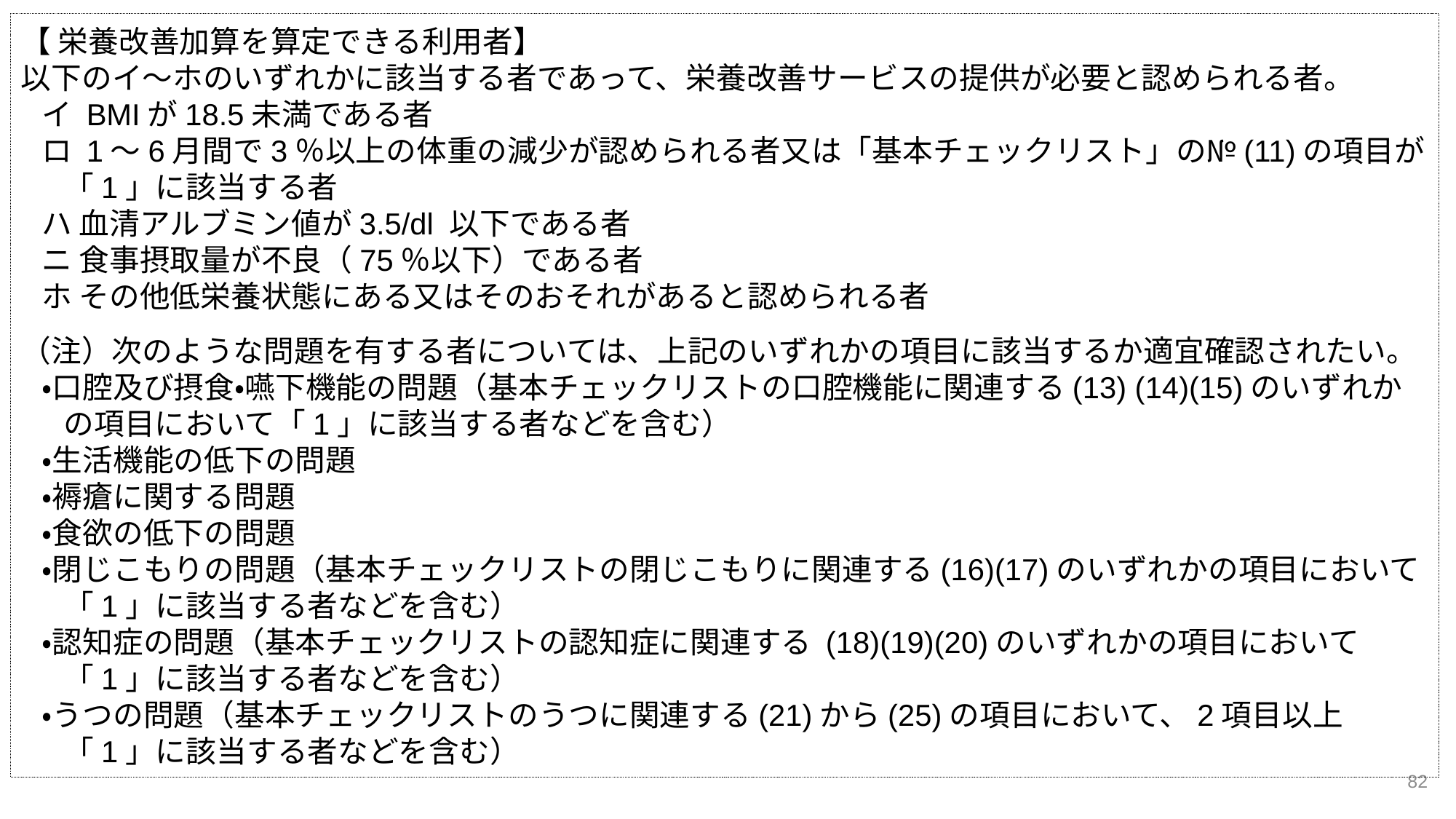

【 栄養改善加算を算定できる利用者】
以下のイ～ホのいずれかに該当する者であって、栄養改善サービスの提供が必要と認められる者。
イ BMIが18.5未満である者
ロ 1～6月間で3％以上の体重の減少が認められる者又は「基本チェックリスト」の№(11)の項目が「1」に該当する者
ハ 血清アルブミン値が3.5/dl 以下である者
ニ 食事摂取量が不良（75％以下）である者
ホ その他低栄養状態にある又はそのおそれがあると認められる者

（注）次のような問題を有する者については、上記のいずれかの項目に該当するか適宜確認されたい。
・口腔及び摂食・嚥下機能の問題（基本チェックリストの口腔機能に関連する(13) (14)(15)のいずれかの項目において「1」に該当する者などを含む）
・生活機能の低下の問題
・褥瘡に関する問題
・食欲の低下の問題
・閉じこもりの問題（基本チェックリストの閉じこもりに関連する(16)(17)のいずれかの項目において「1」に該当する者などを含む）
・認知症の問題（基本チェックリストの認知症に関連する (18)(19)(20)のいずれかの項目において「1」に該当する者などを含む）
・うつの問題（基本チェックリストのうつに関連する(21)から(25)の項目において、2項目以上「1」に該当する者などを含む）
82